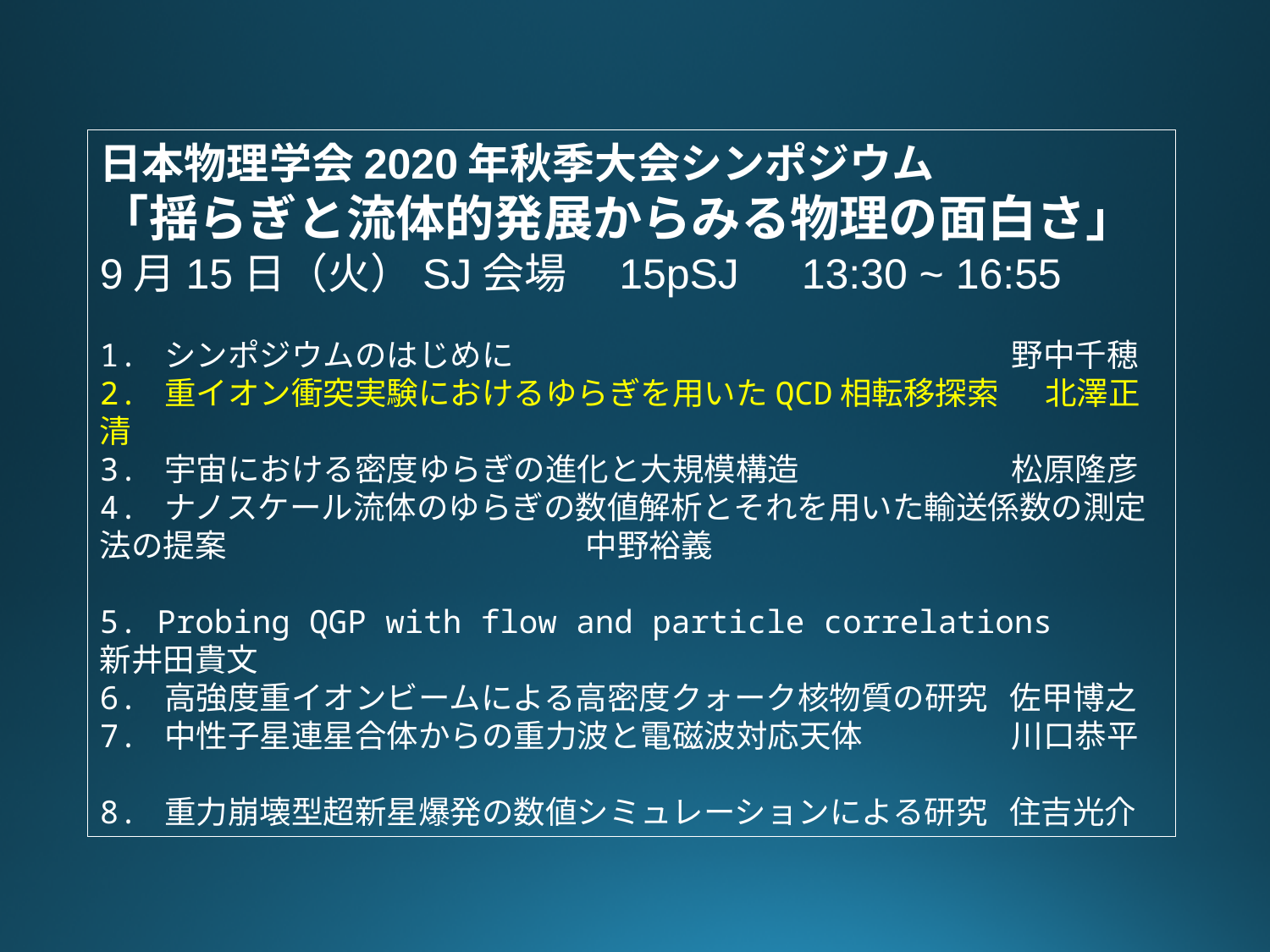

日本物理学会2020年秋季大会シンポジウム
「揺らぎと流体的発展からみる物理の面白さ」
9月15日（火）SJ会場　15pSJ　13:30 ~ 16:55

1. シンポジウムのはじめに　　　　　　　　　　　　　　　   野中千穂
2. 重イオン衝突実験におけるゆらぎを用いたQCD相転移探索　  北澤正清
3. 宇宙における密度ゆらぎの進化と大規模構造　　　　　　   松原隆彦
4. ナノスケール流体のゆらぎの数値解析とそれを用いた輸送係数の測定
法の提案                                                  中野裕義

5. Probing QGP with flow and particle correlations　　　新井田貴文
6. 高強度重イオンビームによる高密度クォーク核物質の研究   佐甲博之
7. 中性子星連星合体からの重力波と電磁波対応天体　　　　   川口恭平
8. 重力崩壊型超新星爆発の数値シミュレーションによる研究   住吉光介